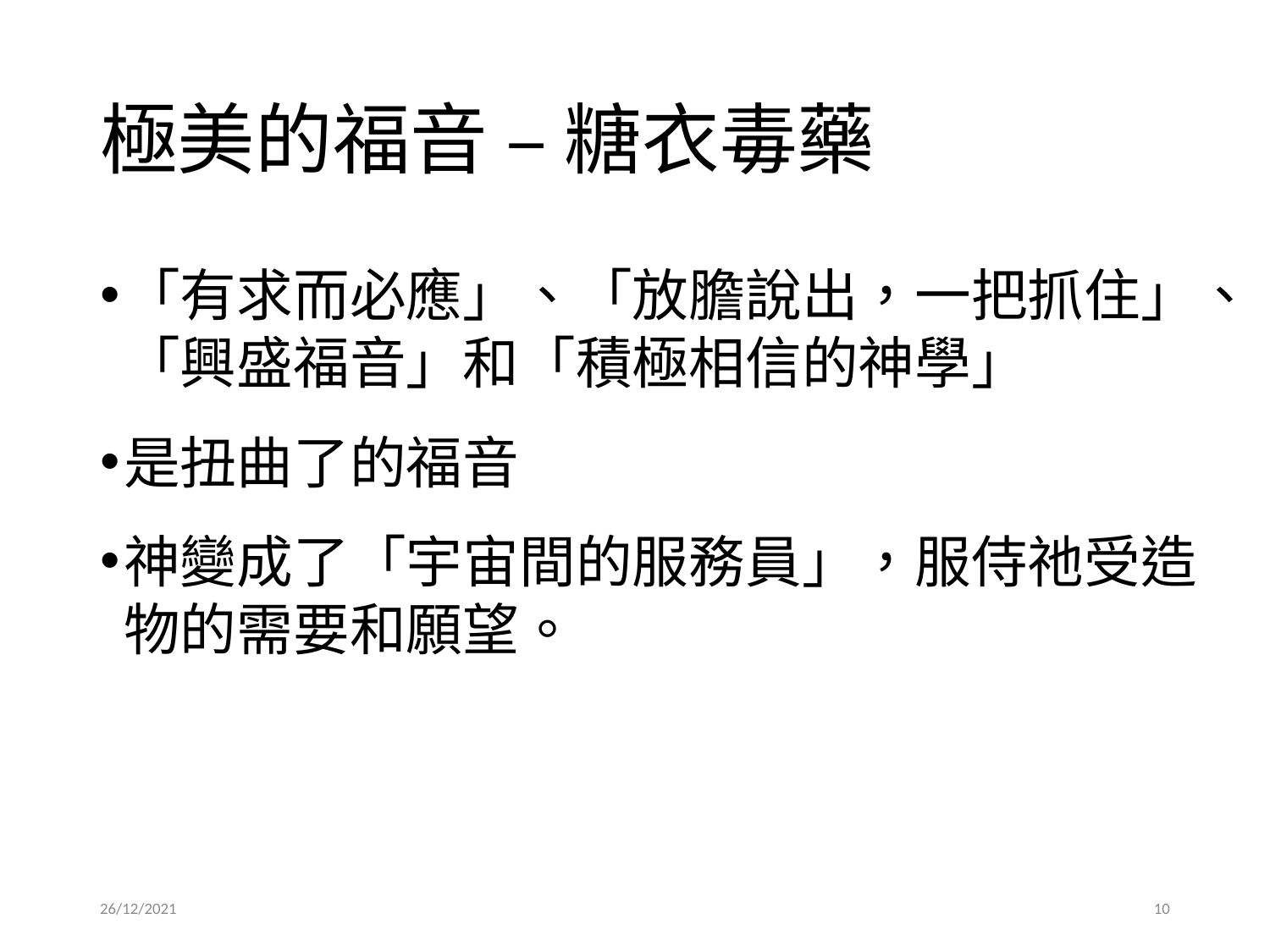

# 極美的福音 – 糖衣毒藥
「有求而必應」、「放膽說出，一把抓住」、「興盛福音」和「積極相信的神學」
是扭曲了的福音
神變成了「宇宙間的服務員」，服侍祂受造物的需要和願望。
26/12/2021

10